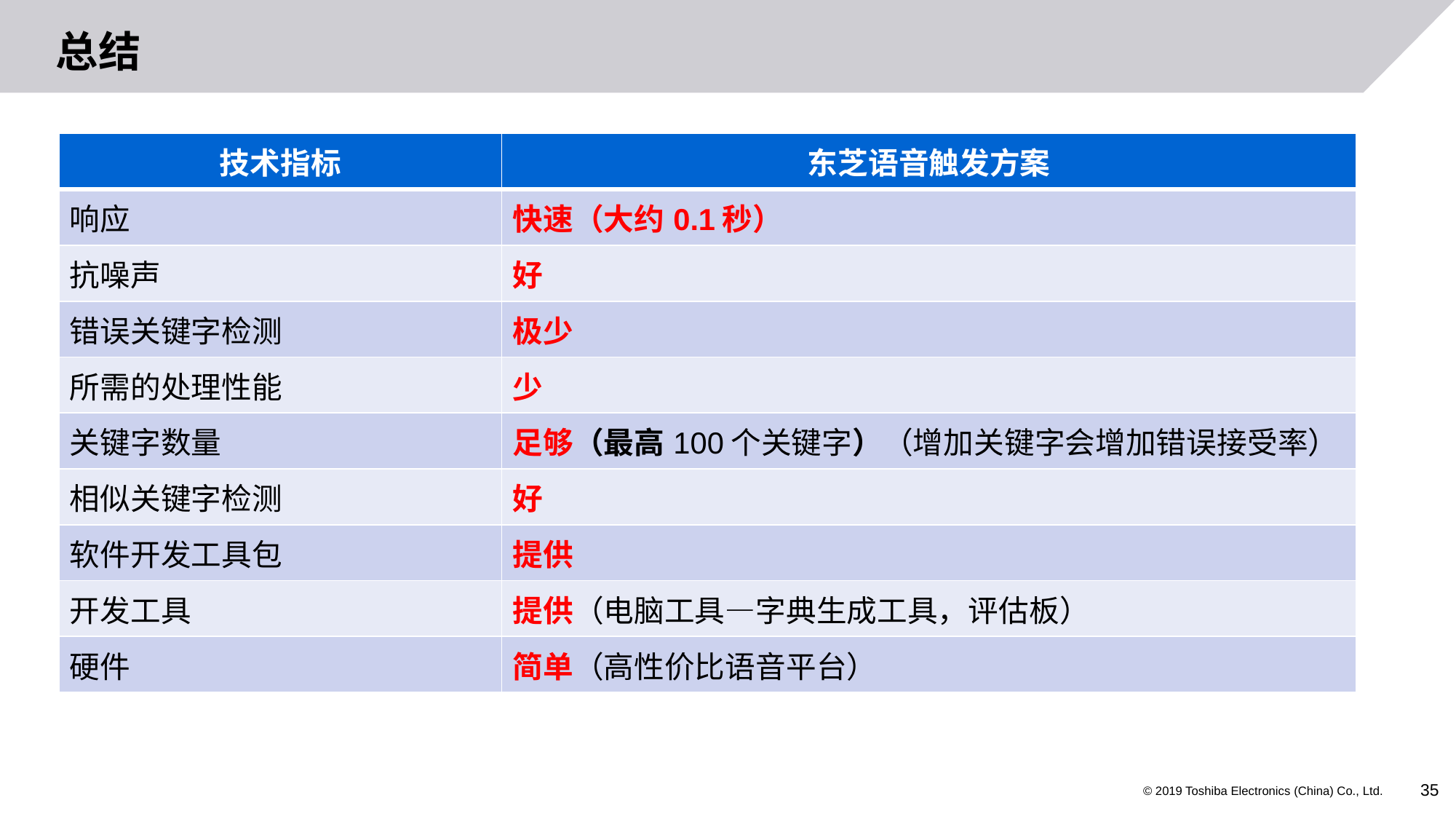

# 总结
| 技术指标 | 东芝语音触发方案 |
| --- | --- |
| 响应 | 快速（大约0.1秒） |
| 抗噪声 | 好 |
| 错误关键字检测 | 极少 |
| 所需的处理性能 | 少 |
| 关键字数量 | 足够（最高100个关键字）（增加关键字会增加错误接受率） |
| 相似关键字检测 | 好 |
| 软件开发工具包 | 提供 |
| 开发工具 | 提供（电脑工具—字典生成工具，评估板） |
| 硬件 | 简单（高性价比语音平台） |